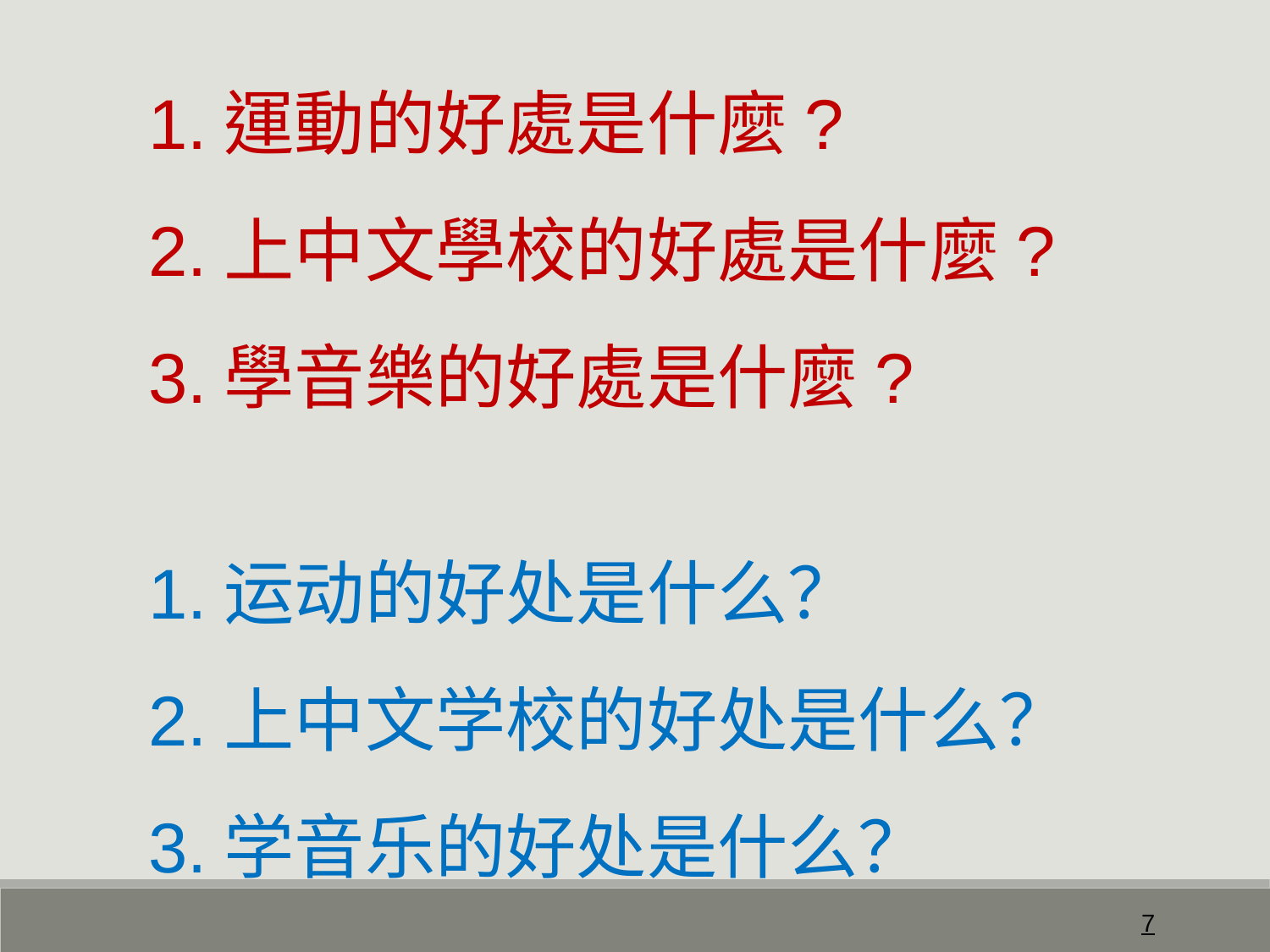

1.運動的好處是什麼?
2.上中文學校的好處是什麼?
3.學音樂的好處是什麼?

1.运动的好处是什么？
2.上中文学校的好处是什么？
3.学音乐的好处是什么？

7